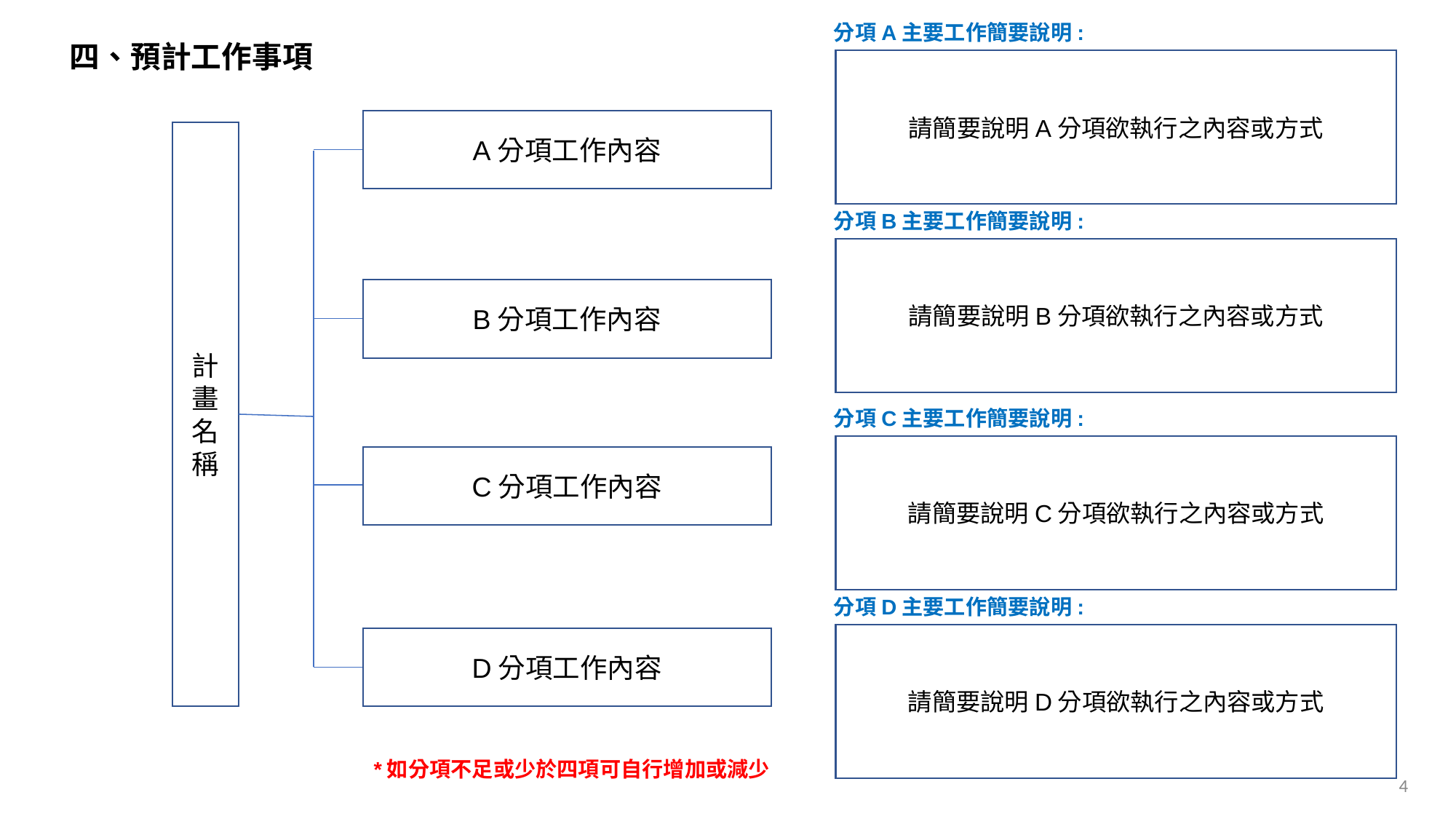

分項A主要工作簡要說明:
四、預計工作事項
請簡要說明A分項欲執行之內容或方式
A分項工作內容
計畫名稱
分項B主要工作簡要說明:
請簡要說明B分項欲執行之內容或方式
B分項工作內容
分項C主要工作簡要說明:
請簡要說明C分項欲執行之內容或方式
C分項工作內容
分項D主要工作簡要說明:
請簡要說明D分項欲執行之內容或方式
D分項工作內容
*如分項不足或少於四項可自行增加或減少
4